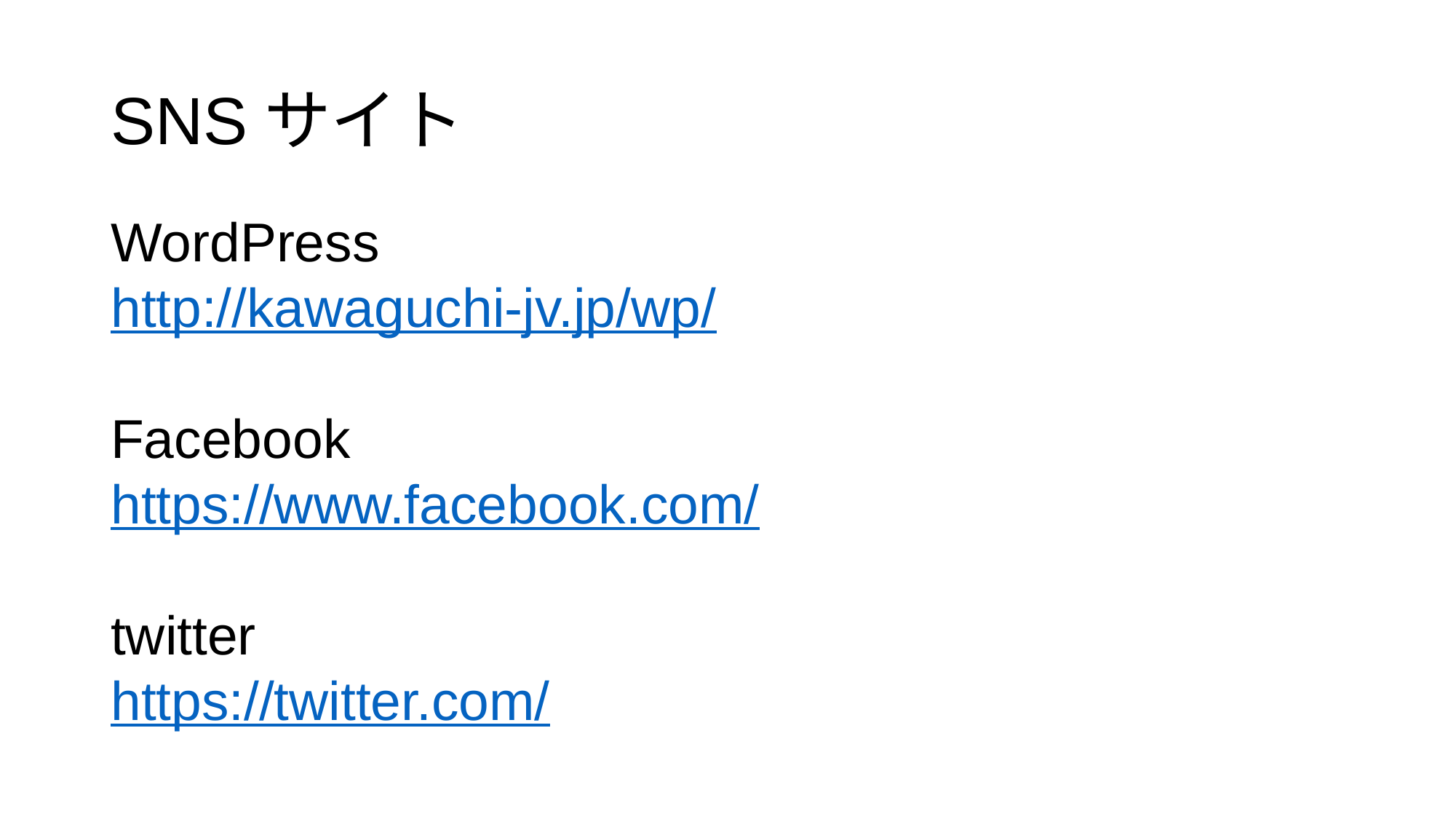

# SNSサイト
WordPress
http://kawaguchi-jv.jp/wp/

Facebook
https://www.facebook.com/

twitter
https://twitter.com/